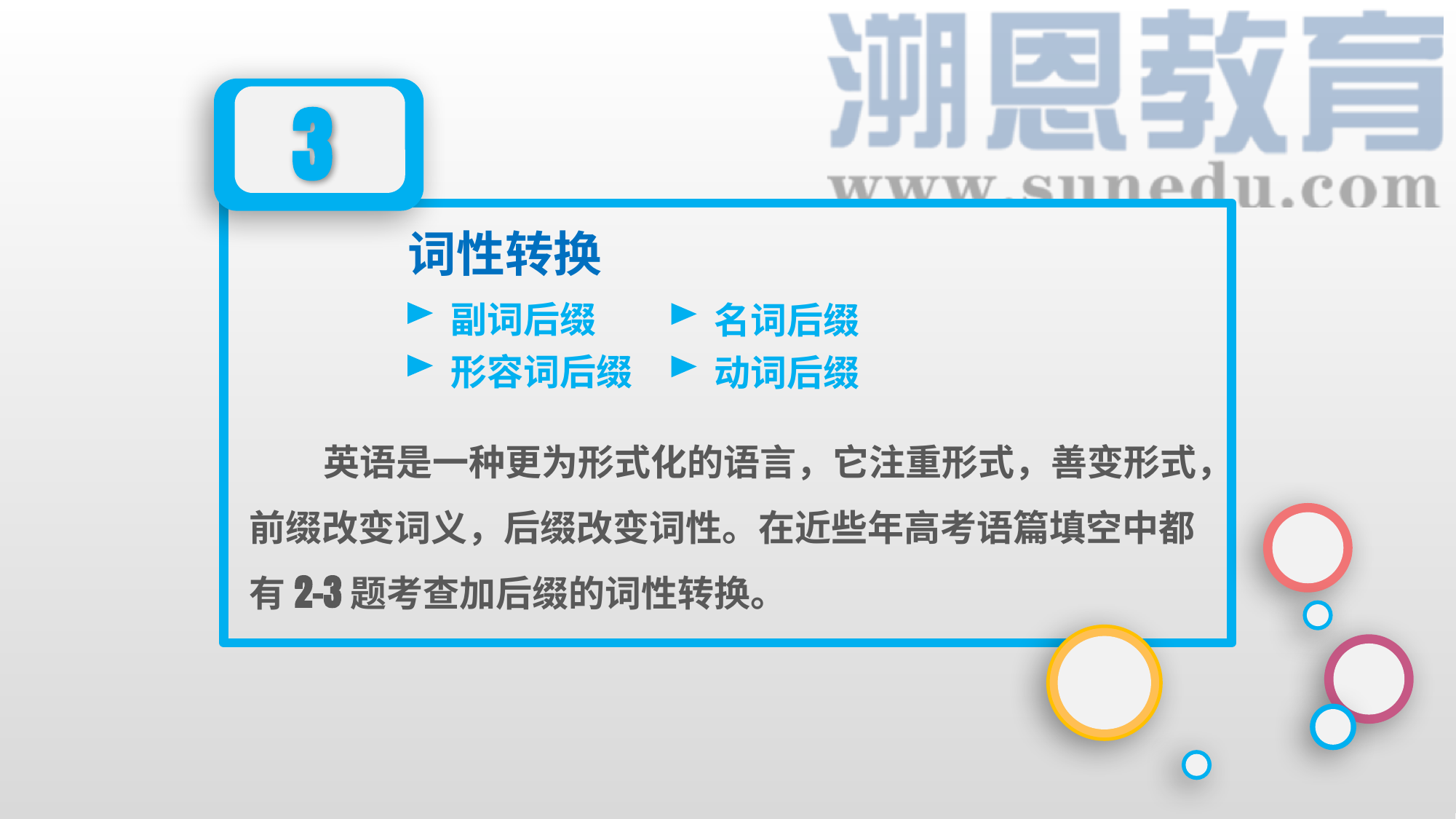

3

词性转换
副词后缀

名词后缀

形容词后缀

动词后缀

        英语是一种更为形式化的语言，它注重形式，善变形式，前缀改变词义，后缀改变词性。在近些年高考语篇填空中都有2-3题考查加后缀的词性转换。

延时符